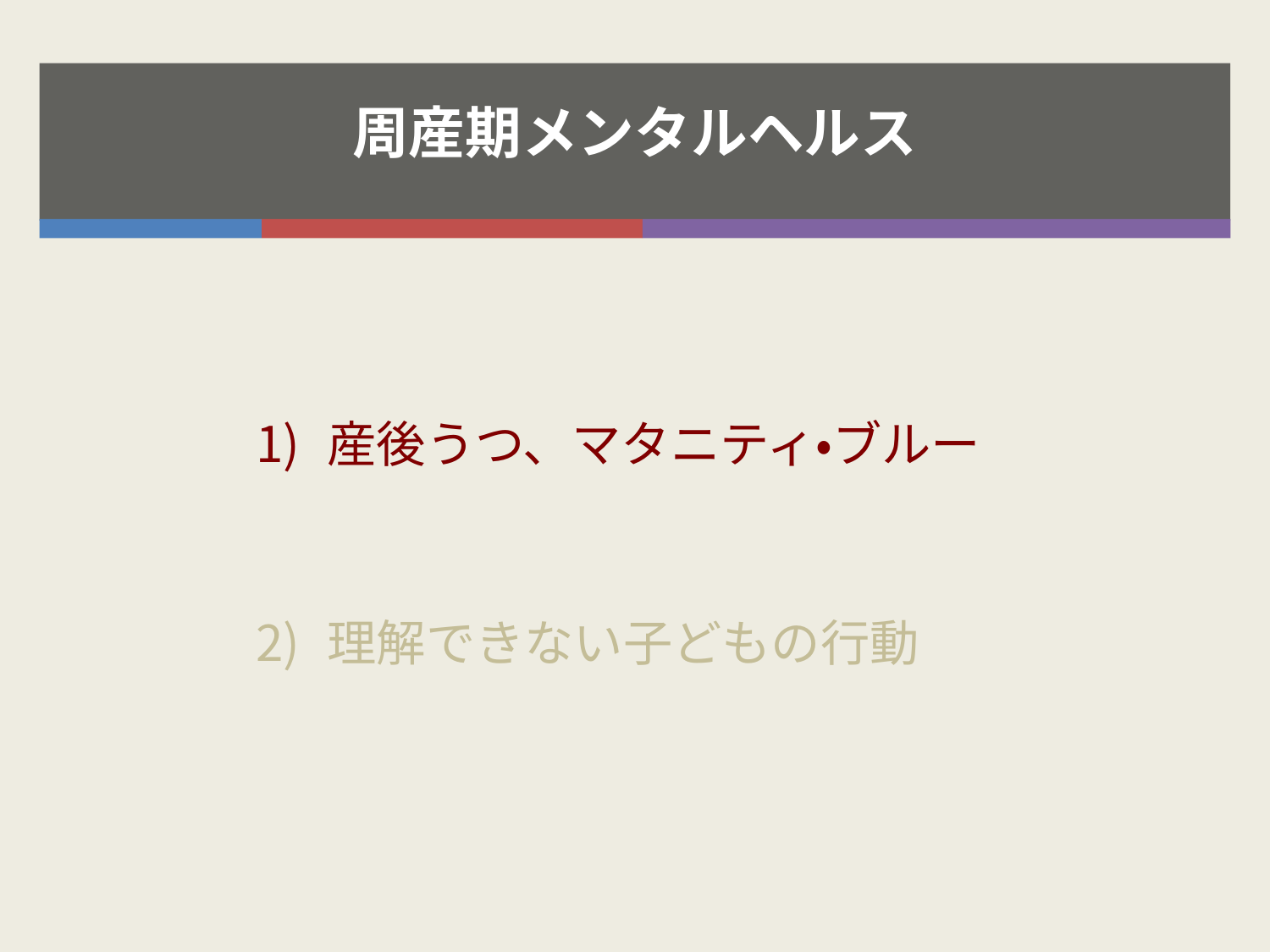

# 周産期メンタルヘルス
産後うつ、マタニティ・ブルー

理解できない子どもの行動